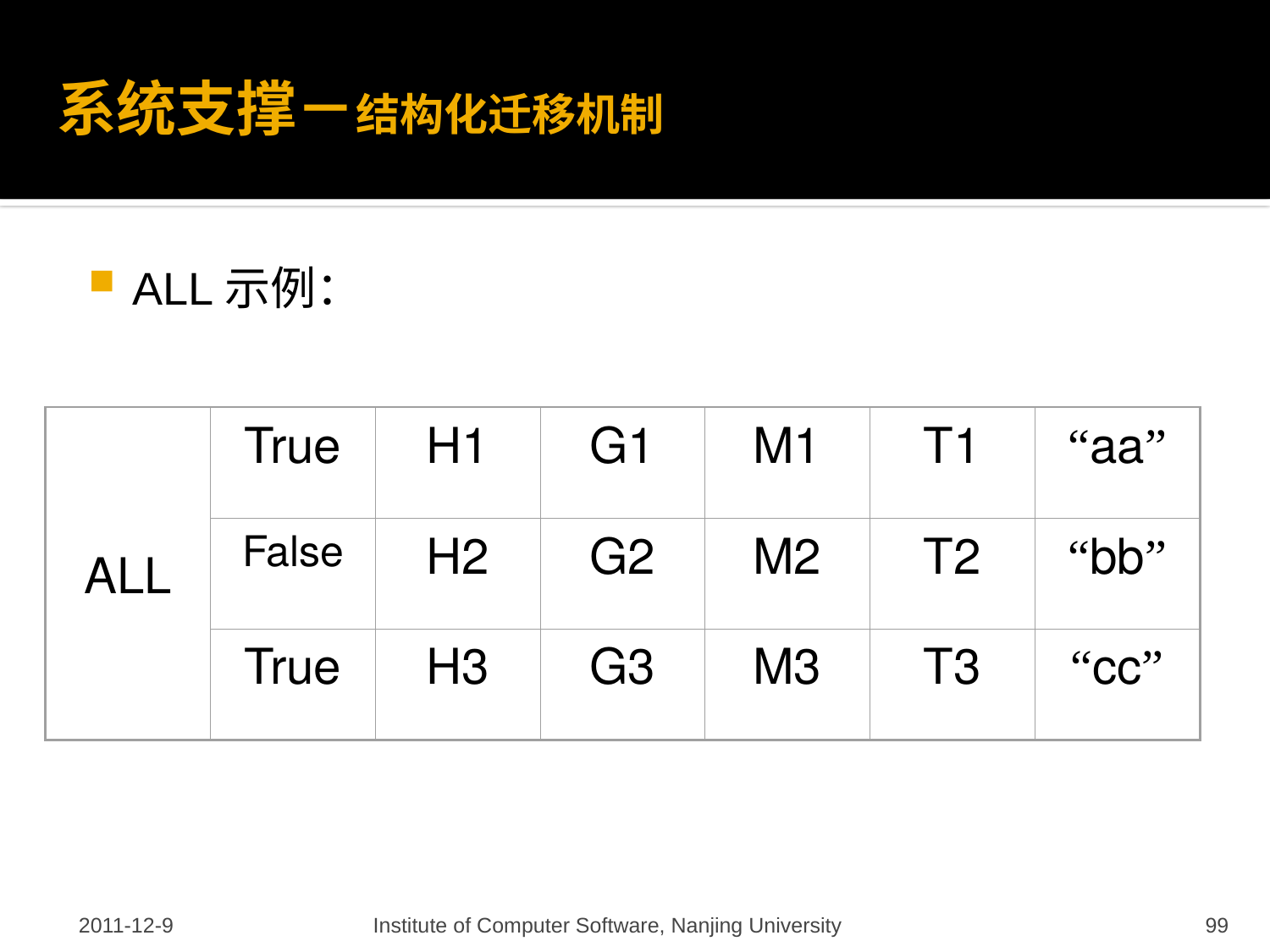

# 系统支撑－结构化迁移机制
ALL示例：

ALL

True

H1

G1

M1

T1

“aa”

False

H2

G2

M2

T2

“bb”

True

H3

G3

M3

T3

“cc”

2011-12-9
Institute of Computer Software, Nanjing University
99